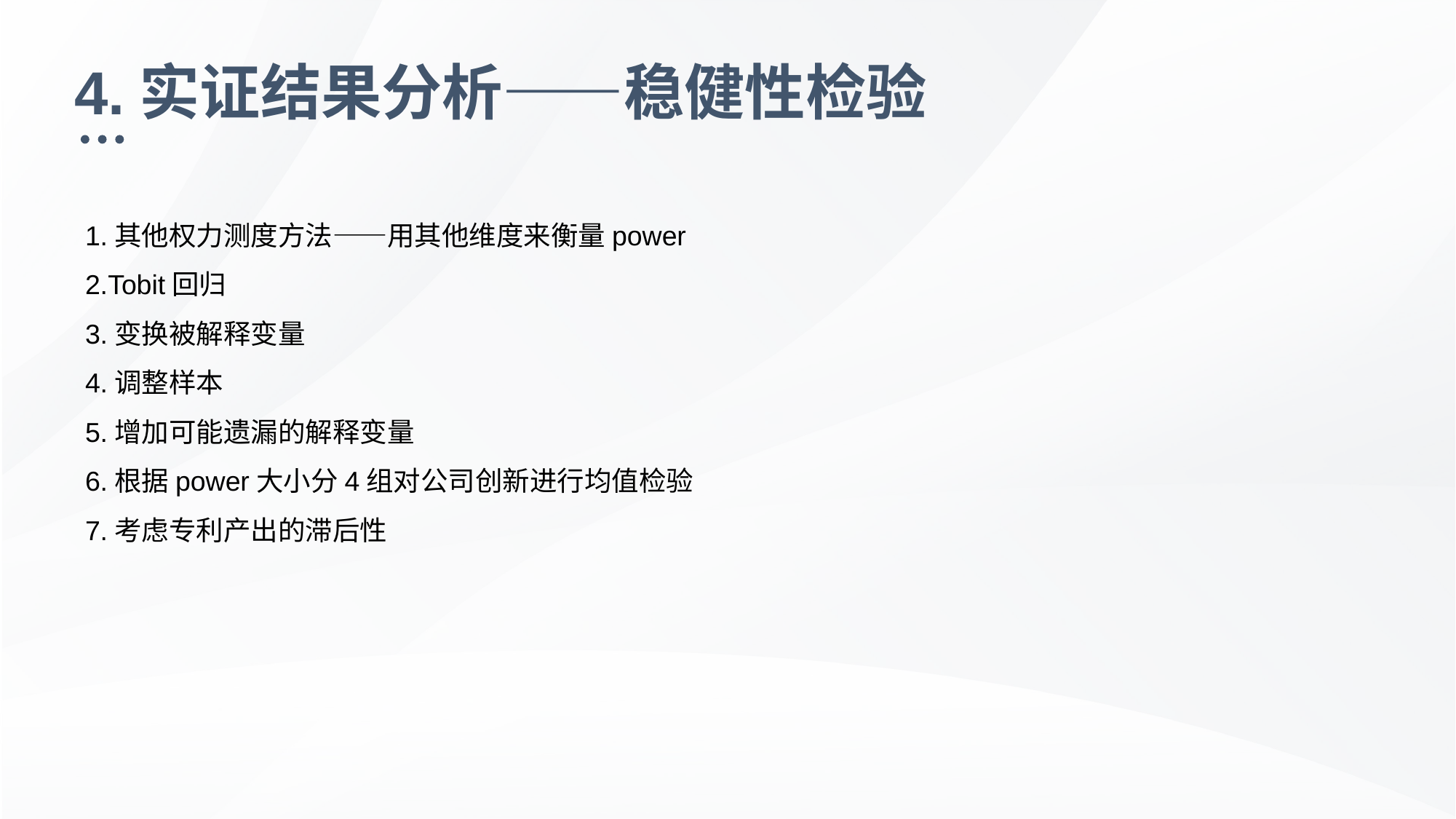

4.实证结果分析——稳健性检验

1.其他权力测度方法——用其他维度来衡量power
2.Tobit回归
3.变换被解释变量
4.调整样本
5.增加可能遗漏的解释变量
6.根据power大小分4组对公司创新进行均值检验
7.考虑专利产出的滞后性